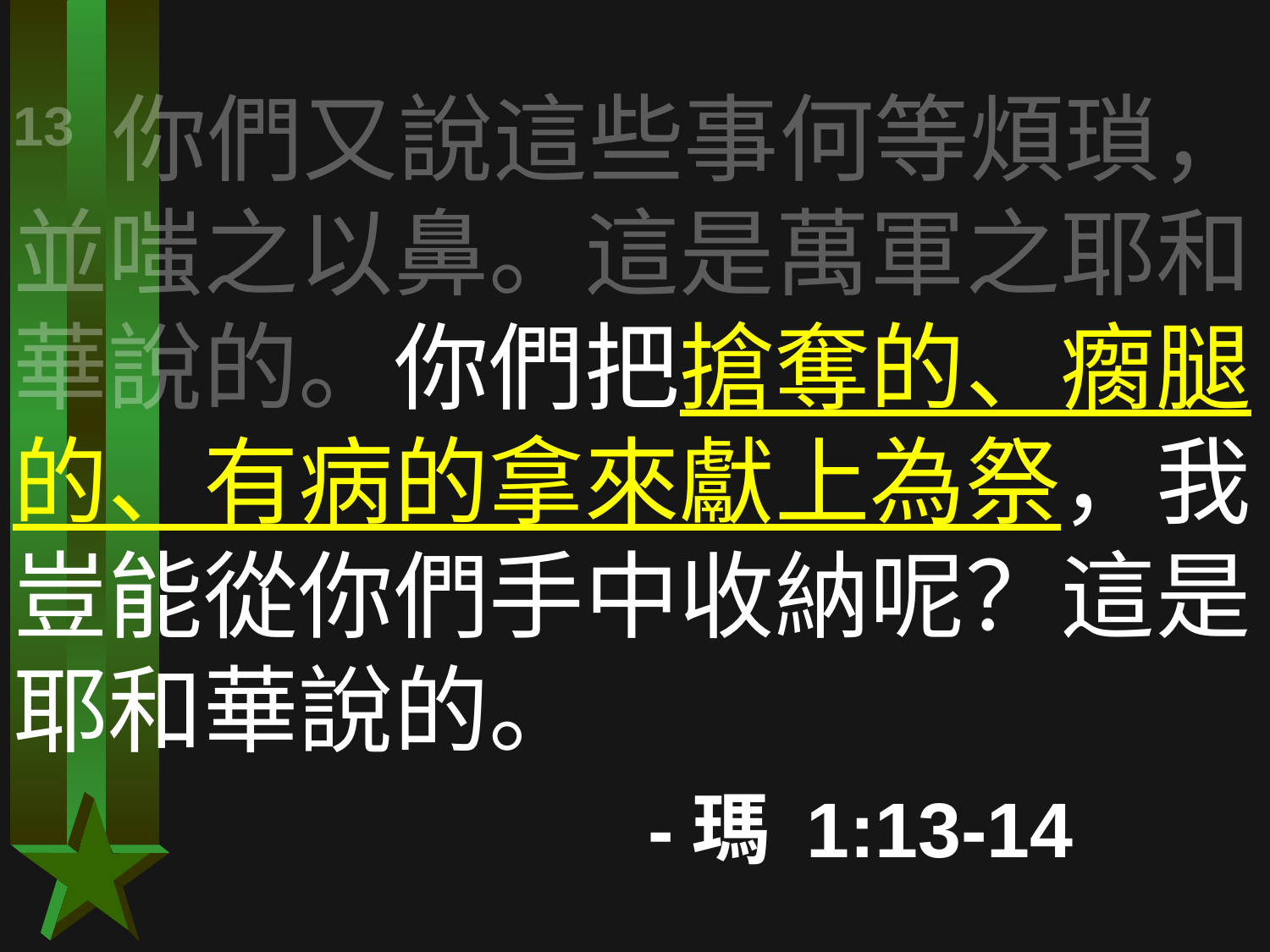

13 你們又說這些事何等煩瑣，並嗤之以鼻。這是萬軍之耶和華說的。你們把搶奪的、瘸腿的、有病的拿來獻上為祭，我豈能從你們手中收納呢？這是耶和華說的。
					-瑪 1:13-14